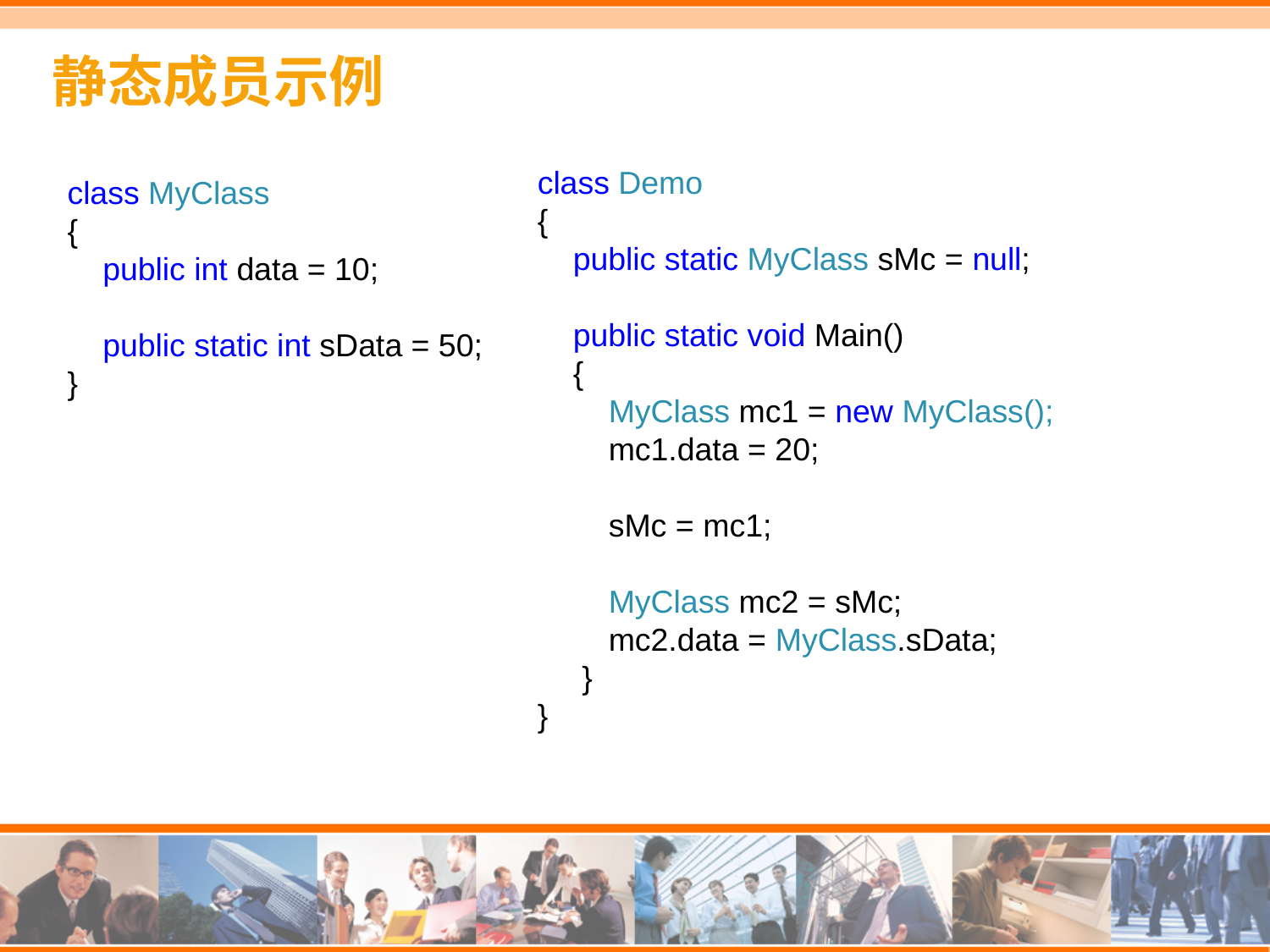

# 静态成员示例
class Demo
{
    public static MyClass sMc = null;

    public static void Main()
    {
        MyClass mc1 = new MyClass();
        mc1.data = 20;

        sMc = mc1;

        MyClass mc2 = sMc;
        mc2.data = MyClass.sData;
     }
}
class MyClass
{
    public int data = 10;

    public static int sData = 50;
}